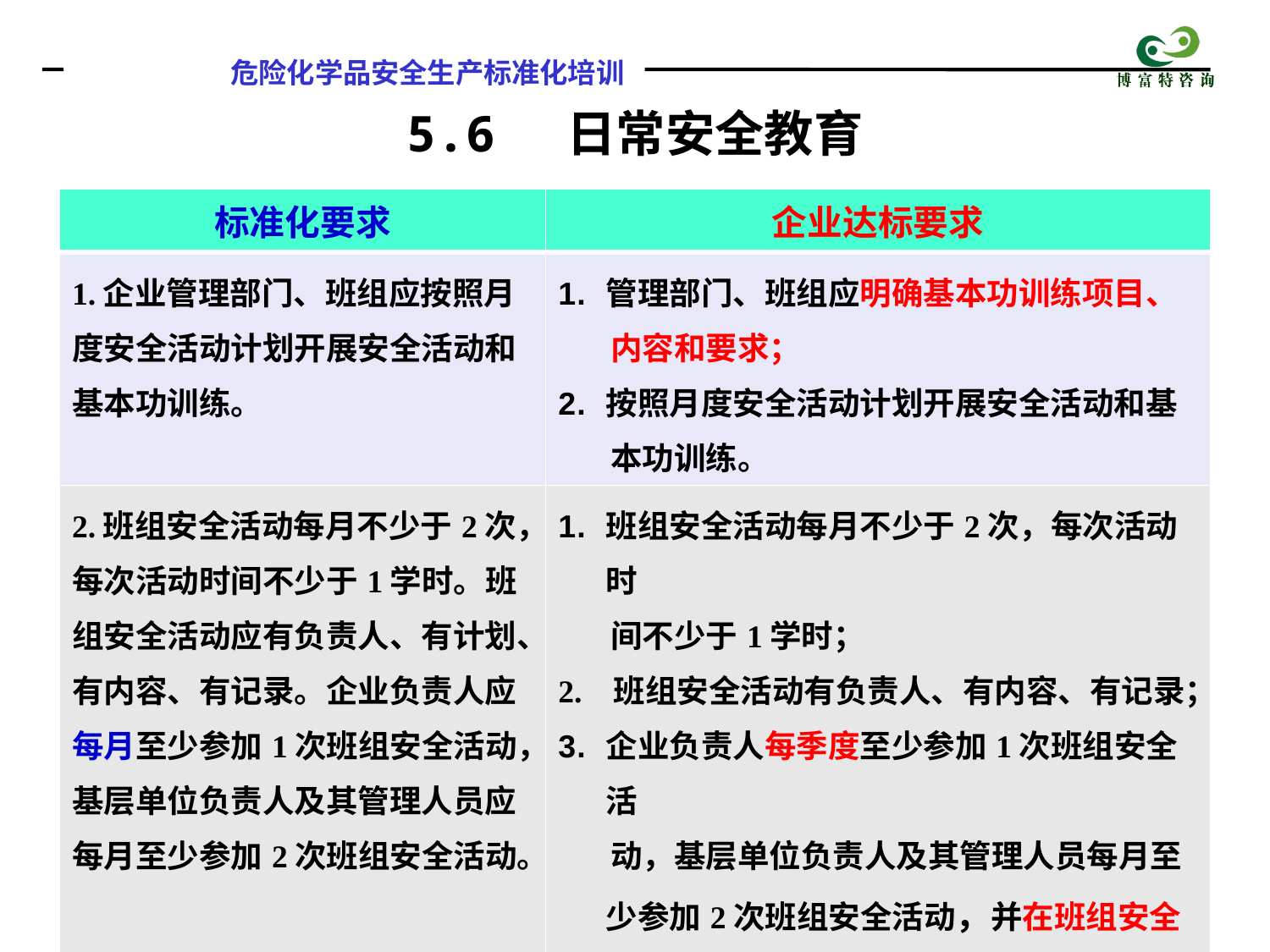

5.6  日常安全教育
| 标准化要求 | 企业达标要求 |
| --- | --- |
| 1.企业管理部门、班组应按照月度安全活动计划开展安全活动和基本功训练。 | 管理部门、班组应明确基本功训练项目、 内容和要求； 按照月度安全活动计划开展安全活动和基 本功训练。 |
| 2.班组安全活动每月不少于2次，每次活动时间不少于1学时。班组安全活动应有负责人、有计划、有内容、有记录。企业负责人应每月至少参加1次班组安全活动，基层单位负责人及其管理人员应每月至少参加2次班组安全活动。 | 班组安全活动每月不少于2次，每次活动时 间不少于1学时； 2. 班组安全活动有负责人、有内容、有记录； 企业负责人每季度至少参加1次班组安全活 动，基层单位负责人及其管理人员每月至少参加2次班组安全活动，并在班组安全活动记录上签字 。 |